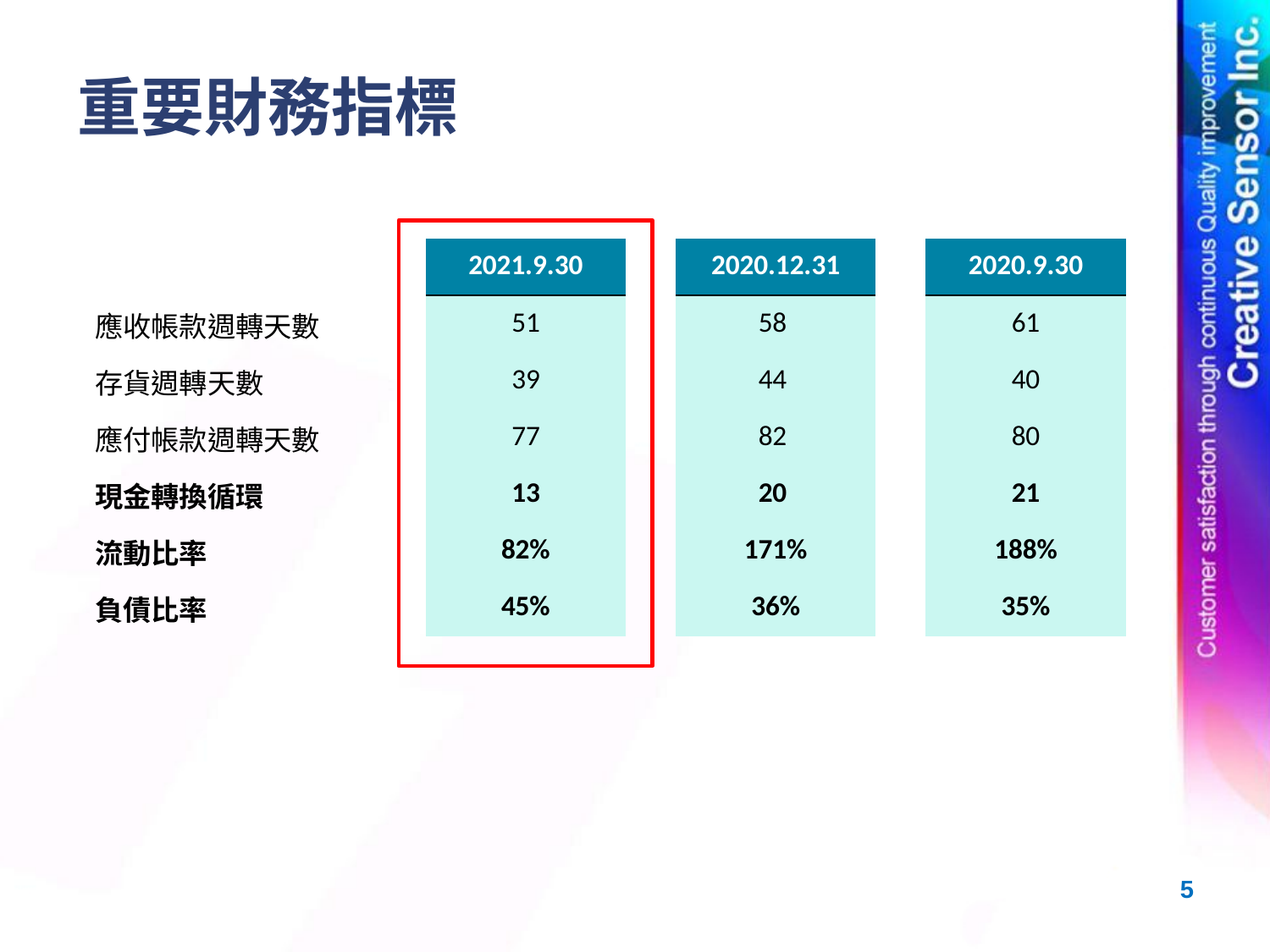

重要財務指標

|  |  | 2021.9.30 |  | 2020.12.31 |  | 2020.9.30 |
| --- | --- | --- | --- | --- | --- | --- |
| 應收帳款週轉天數 |  | 51 |  | 58 |  | 61 |
| 存貨週轉天數 |  | 39 |  | 44 |  | 40 |
| 應付帳款週轉天數 |  | 77 |  | 82 |  | 80 |
| 現金轉換循環 |  | 13 |  | 20 |  | 21 |
| 流動比率 |  | 82% |  | 171% |  | 188% |
| 負債比率 |  | 45% |  | 36% |  | 35% |
5